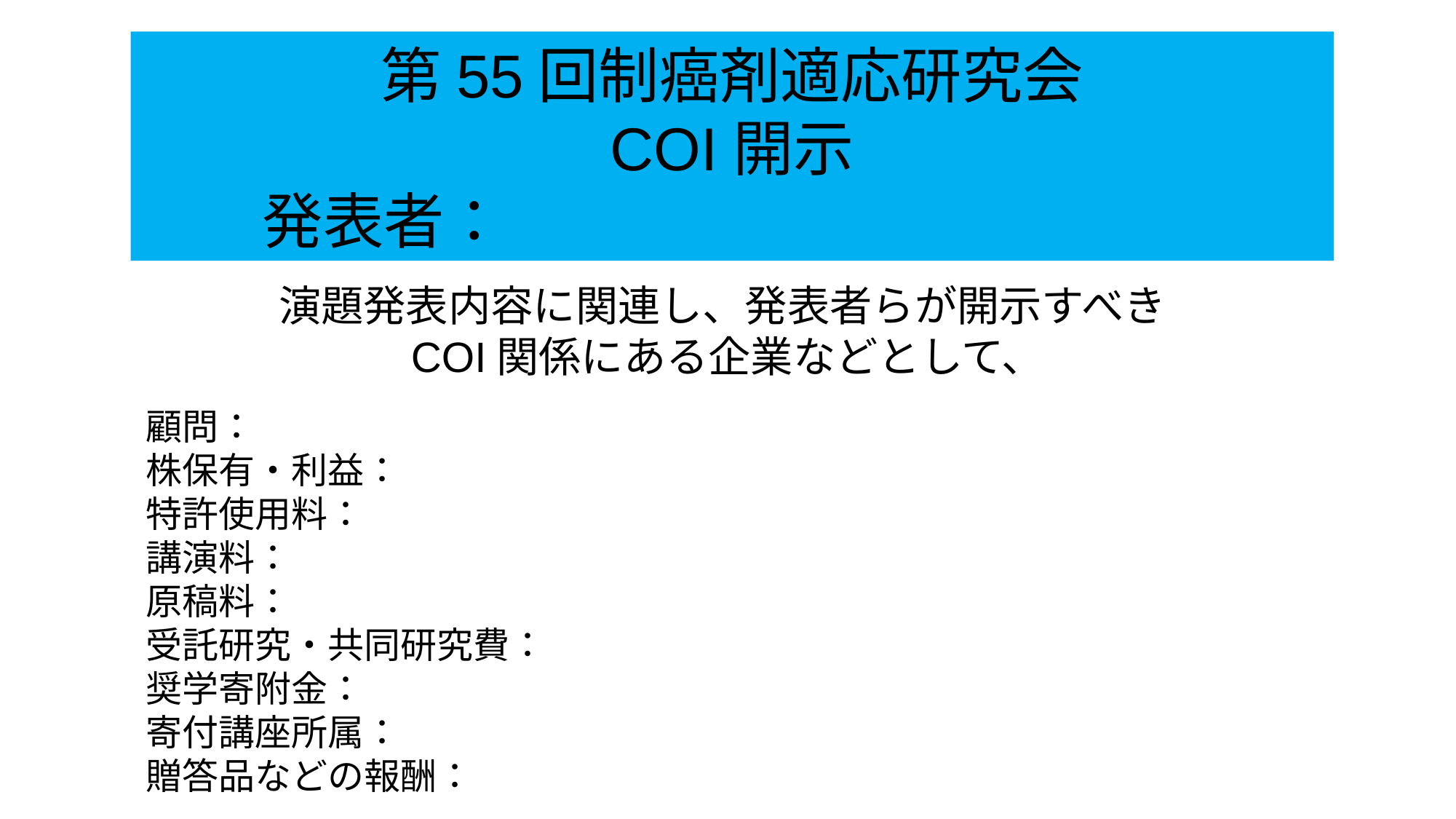

第55回制癌剤適応研究会
COI開示
　　発表者：
演題発表内容に関連し、発表者らが開示すべきCOI関係にある企業などとして、
顧問：
株保有・利益：
特許使用料：
講演料：
原稿料：
受託研究・共同研究費：
奨学寄附金：
寄付講座所属：
贈答品などの報酬：